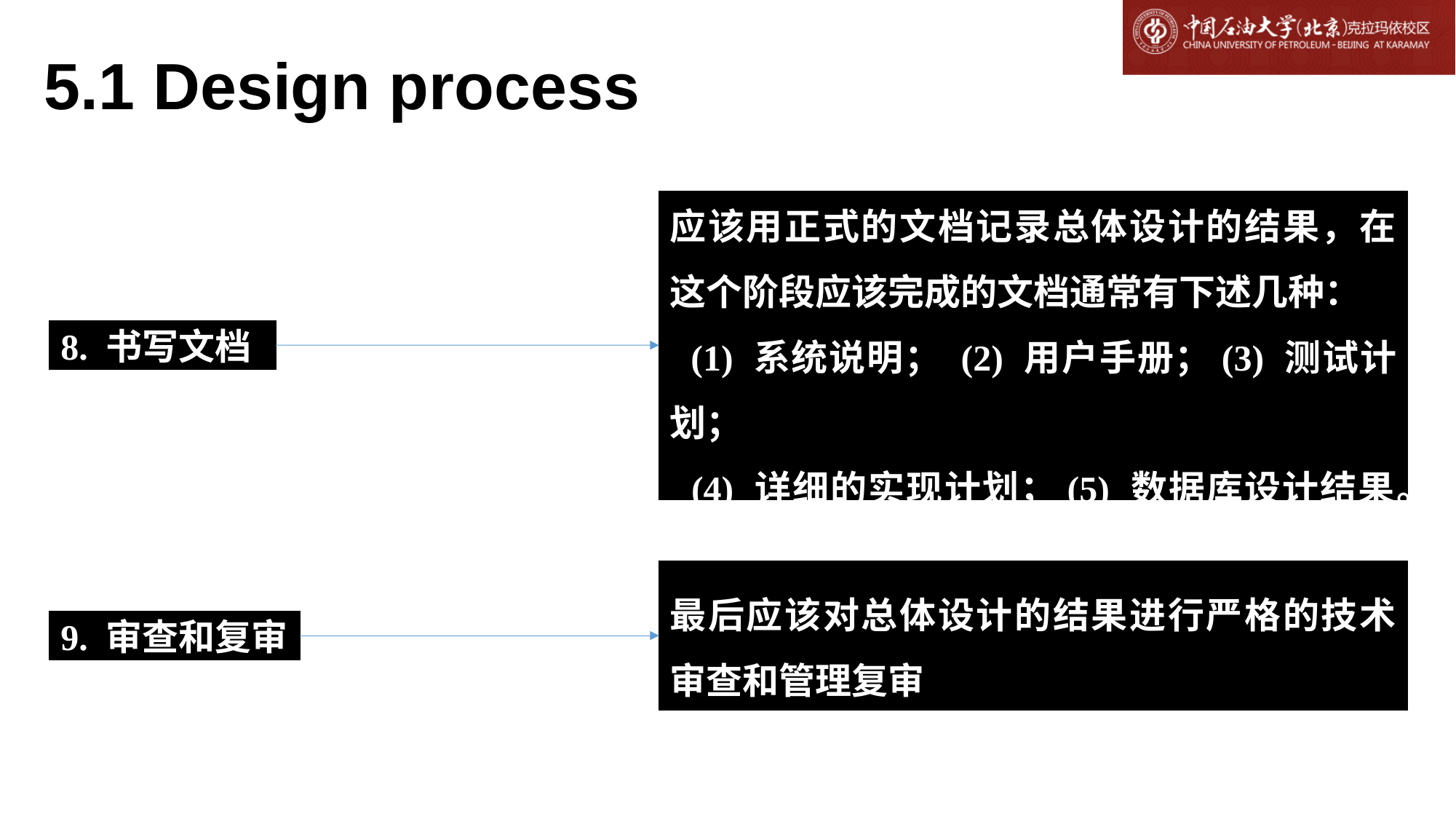

# 5.1 Design process
应该用正式的文档记录总体设计的结果，在这个阶段应该完成的文档通常有下述几种：
  (1) 系统说明； (2) 用户手册；(3) 测试计划；
  (4) 详细的实现计划；(5) 数据库设计结果。
8. 书写文档
最后应该对总体设计的结果进行严格的技术审查和管理复审
9. 审查和复审